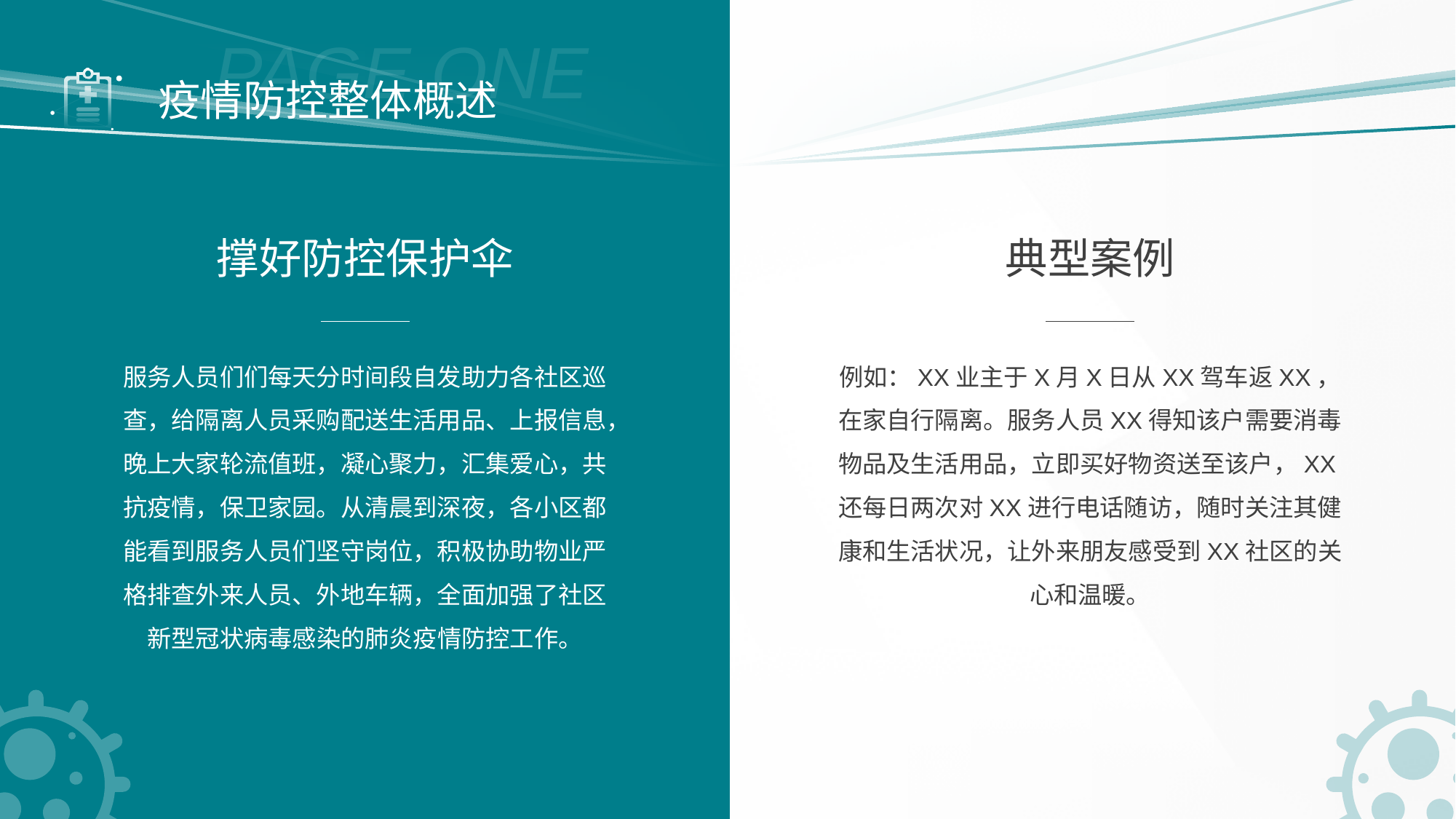

PAGE ONE
疫情防控整体概述

撑好防控保护伞
典型案例
服务人员们们每天分时间段自发助力各社区巡查，给隔离人员采购配送生活用品、上报信息，晚上大家轮流值班，凝心聚力，汇集爱心，共抗疫情，保卫家园。从清晨到深夜，各小区都能看到服务人员们坚守岗位，积极协助物业严格排查外来人员、外地车辆，全面加强了社区新型冠状病毒感染的肺炎疫情防控工作。
例如：XX业主于X月X日从XX驾车返XX，在家自行隔离。服务人员XX得知该户需要消毒物品及生活用品，立即买好物资送至该户，XX还每日两次对XX进行电话随访，随时关注其健康和生活状况，让外来朋友感受到XX社区的关心和温暖。